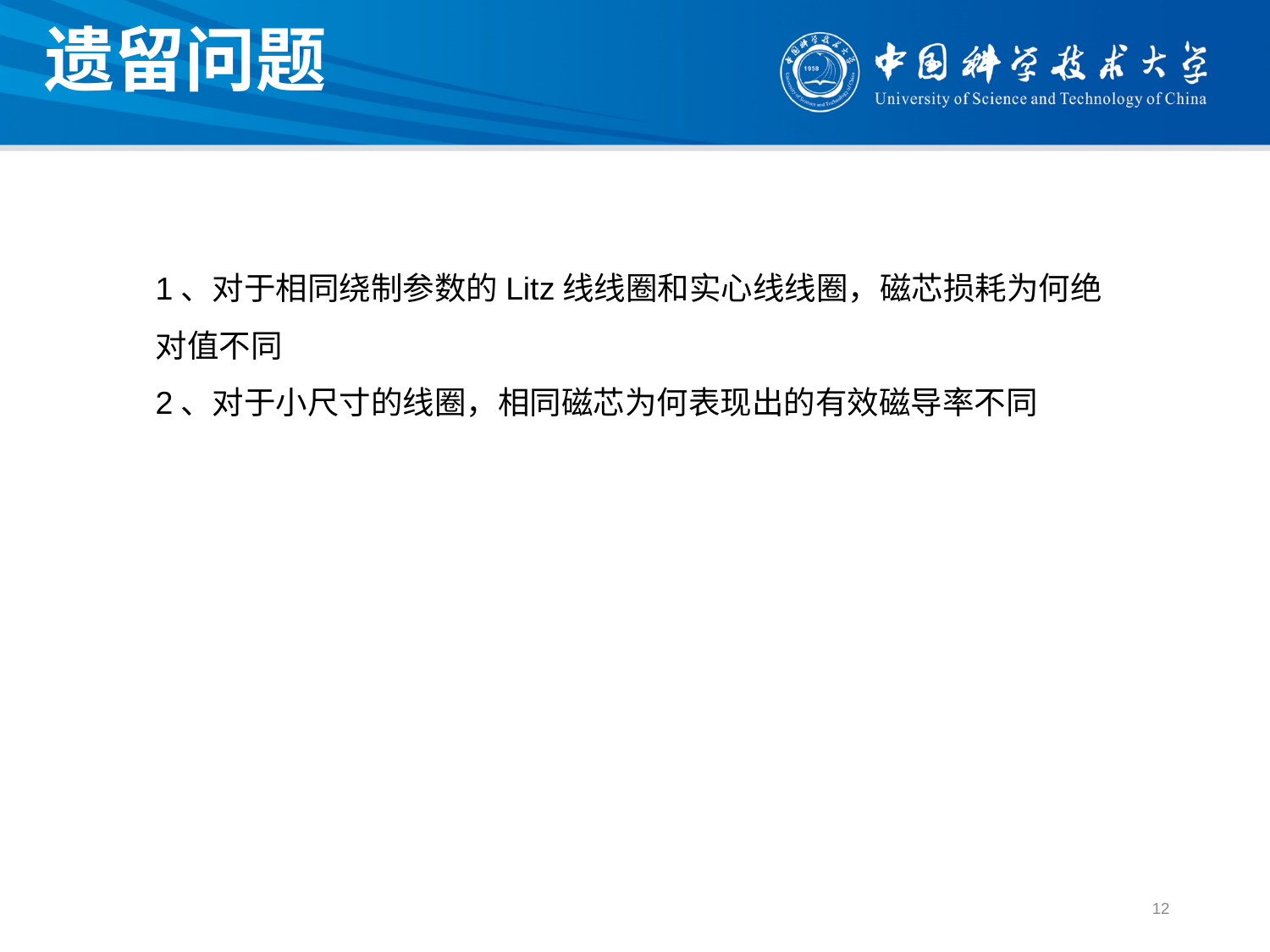

遗留问题
1、对于相同绕制参数的Litz线线圈和实心线线圈，磁芯损耗为何绝对值不同
2、对于小尺寸的线圈，相同磁芯为何表现出的有效磁导率不同
12